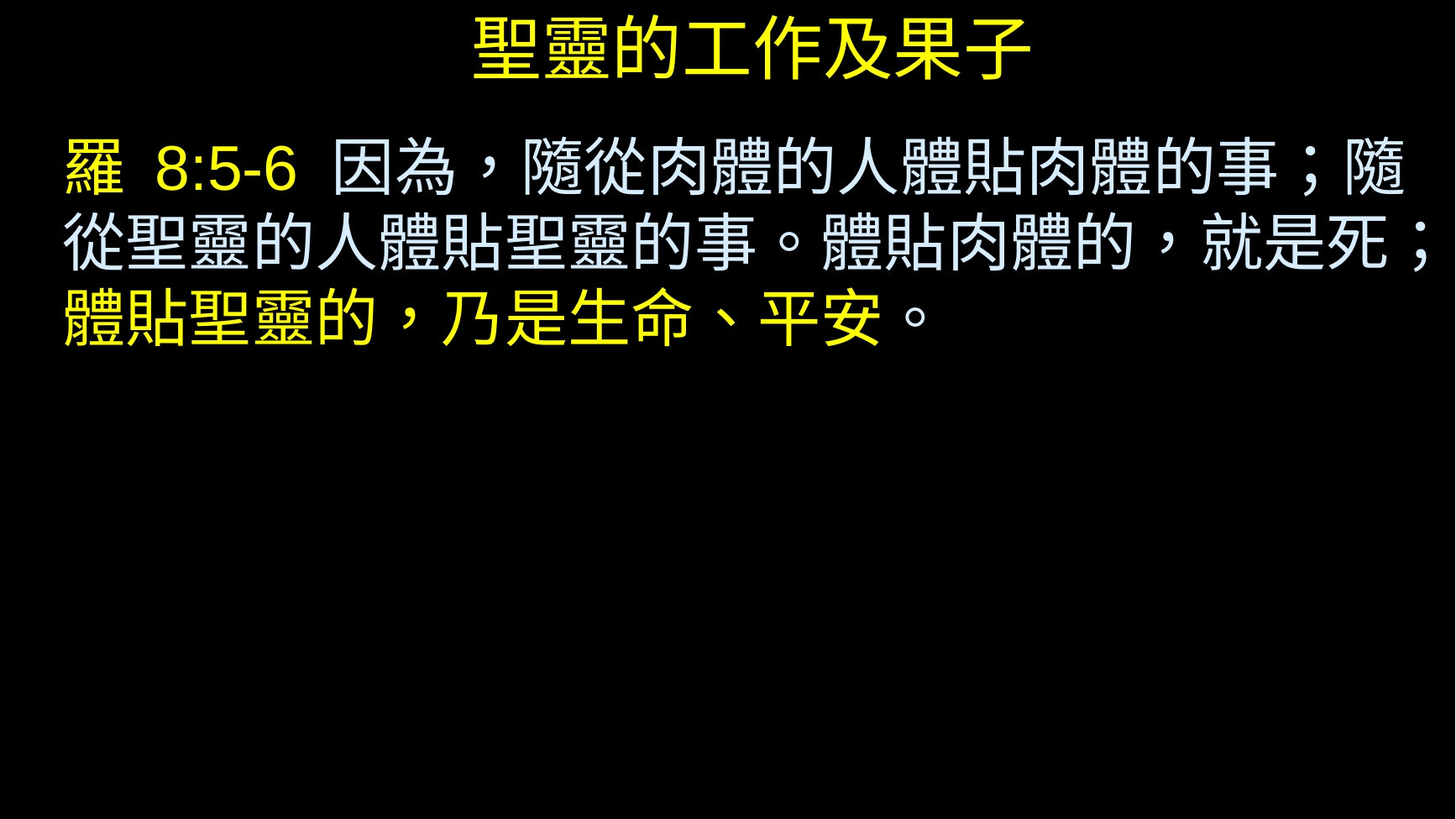

聖靈的工作及果子

羅 8:5-6 因為，隨從肉體的人體貼肉體的事；隨從聖靈的人體貼聖靈的事。體貼肉體的，就是死；體貼聖靈的，乃是生命、平安。